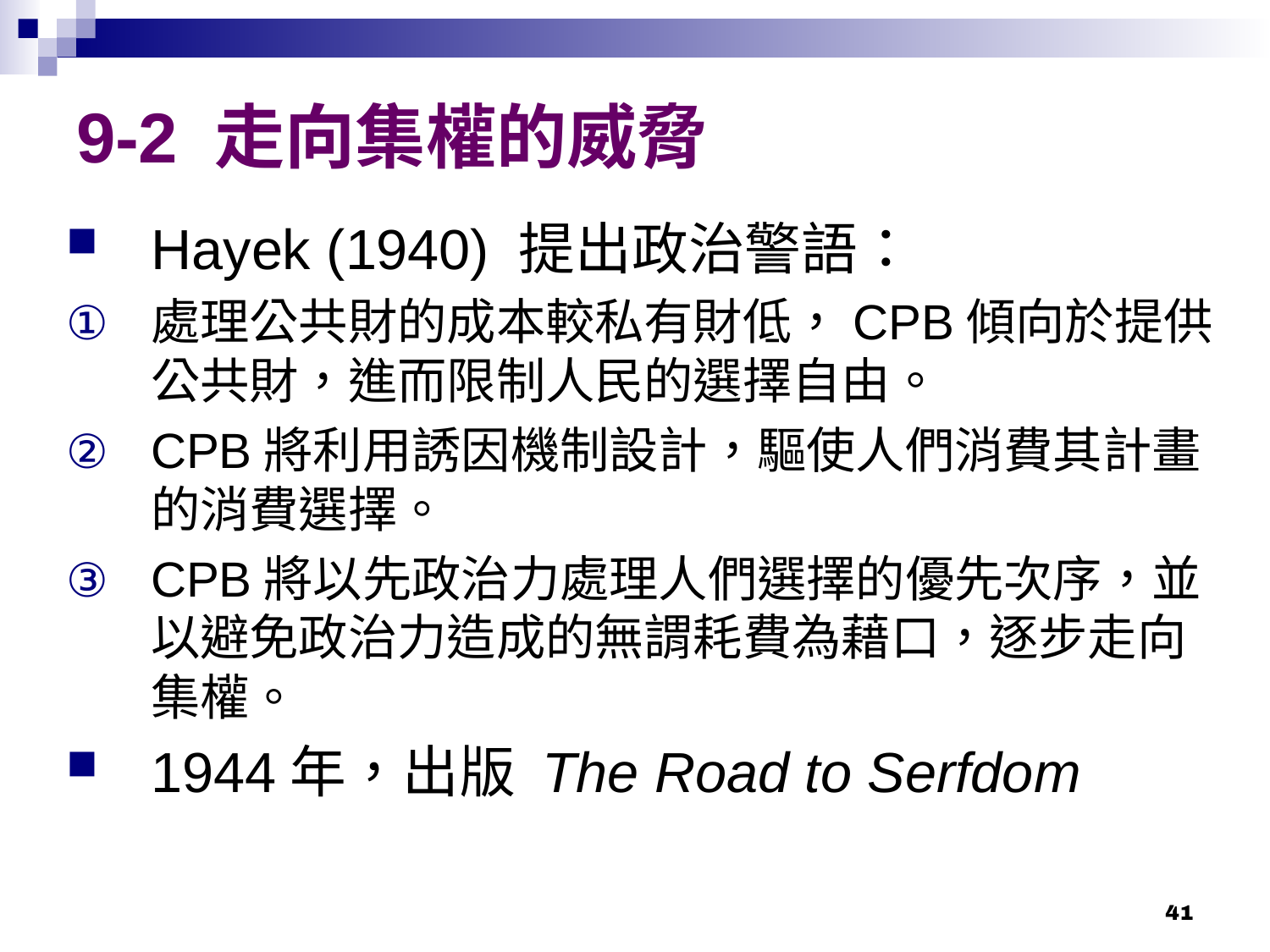

# 9-2 走向集權的威脅
Hayek (1940) 提出政治警語：
處理公共財的成本較私有財低，CPB傾向於提供公共財，進而限制人民的選擇自由。
CPB將利用誘因機制設計，驅使人們消費其計畫的消費選擇。
CPB將以先政治力處理人們選擇的優先次序，並以避免政治力造成的無謂耗費為藉口，逐步走向集權。
1944年，出版 The Road to Serfdom
41